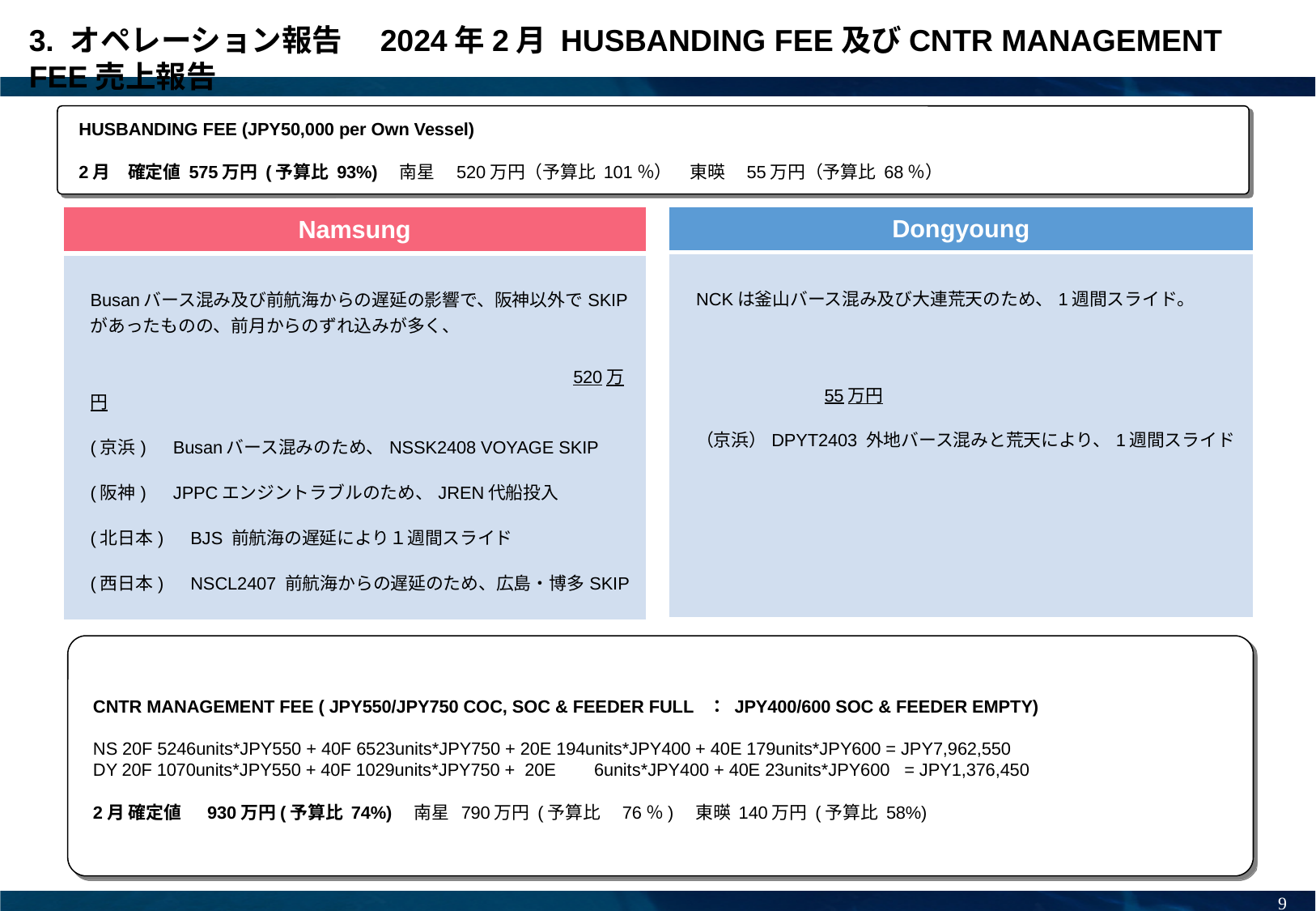

3. オペレーション報告　2024年2月 HUSBANDING FEE及びCNTR MANAGEMENT FEE売上報告
HUSBANDING FEE (JPY50,000 per Own Vessel)

2月　確定値 575万円 (予算比 93%)　南星　520万円（予算比 101％）　東暎　55万円（予算比 68％）
| Namsung |
| --- |
| Busanバース混み及び前航海からの遅延の影響で、阪神以外でSKIP があったものの、前月からのずれ込みが多く、 　　　　　　　　　　　　　　　 　 　　　　　　　　　　　　　　　　　　520万円 (京浜)　Busanバース混みのため、NSSK2408 VOYAGE SKIP (阪神)　JPPCエンジントラブルのため、JREN代船投入 (北日本)　BJS 前航海の遅延により１週間スライド (西日本)　NSCL2407 前航海からの遅延のため、広島・博多SKIP |
| Dongyoung |
| --- |
| NCKは釜山バース混み及び大連荒天のため、1週間スライド。 　 　　　　　　　　　 　　　　　　　　　　　　　　　　　　　　　　　　　　　　　　　　　　　　　55万円　 （京浜）DPYT2403 外地バース混みと荒天により、1週間スライド |

CNTR MANAGEMENT FEE ( JPY550/JPY750 COC, SOC & FEEDER FULL  ： JPY400/600 SOC & FEEDER EMPTY)

NS 20F 5246units*JPY550 + 40F 6523units*JPY750 + 20E 194units*JPY400 + 40E 179units*JPY600 = JPY7,962,550
DY 20F 1070units*JPY550 + 40F 1029units*JPY750 +  20E　   6units*JPY400 + 40E 23units*JPY600   = JPY1,376,450

2月 確定値 　930万円(予算比 74%)　南星  790万円 (予算比　76％)　東暎 140万円 (予算比 58%)

9